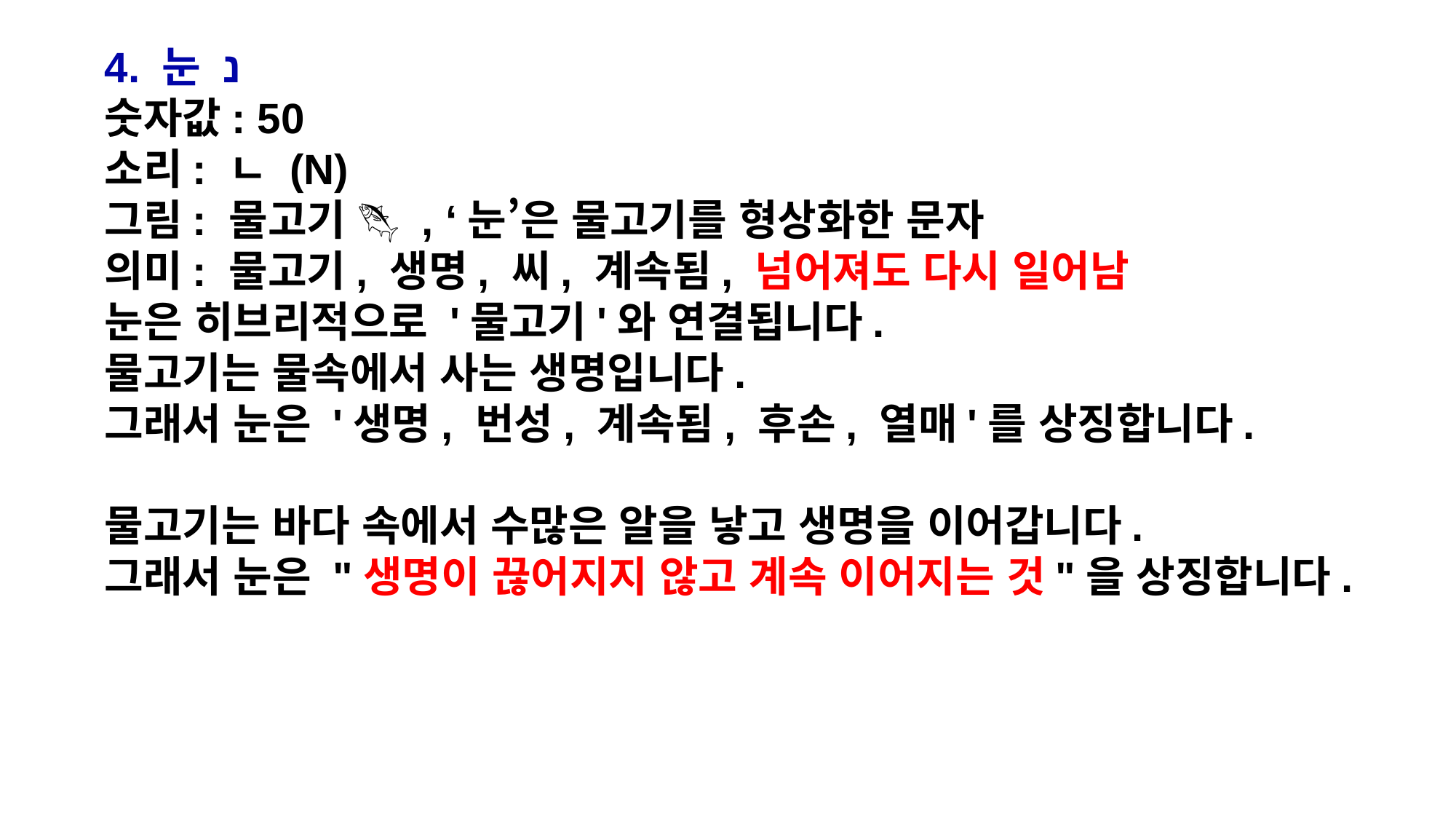

4. 눈 נ
숫자값: 50
소리: ㄴ (N)
그림: 물고기 🐟 , ‘눈’은 물고기를 형상화한 문자
의미: 물고기, 생명, 씨, 계속됨, 넘어져도 다시 일어남
눈은 히브리적으로 '물고기'와 연결됩니다.
물고기는 물속에서 사는 생명입니다.
그래서 눈은 '생명, 번성, 계속됨, 후손, 열매'를 상징합니다.

물고기는 바다 속에서 수많은 알을 낳고 생명을 이어갑니다.
그래서 눈은 "생명이 끊어지지 않고 계속 이어지는 것"을 상징합니다.